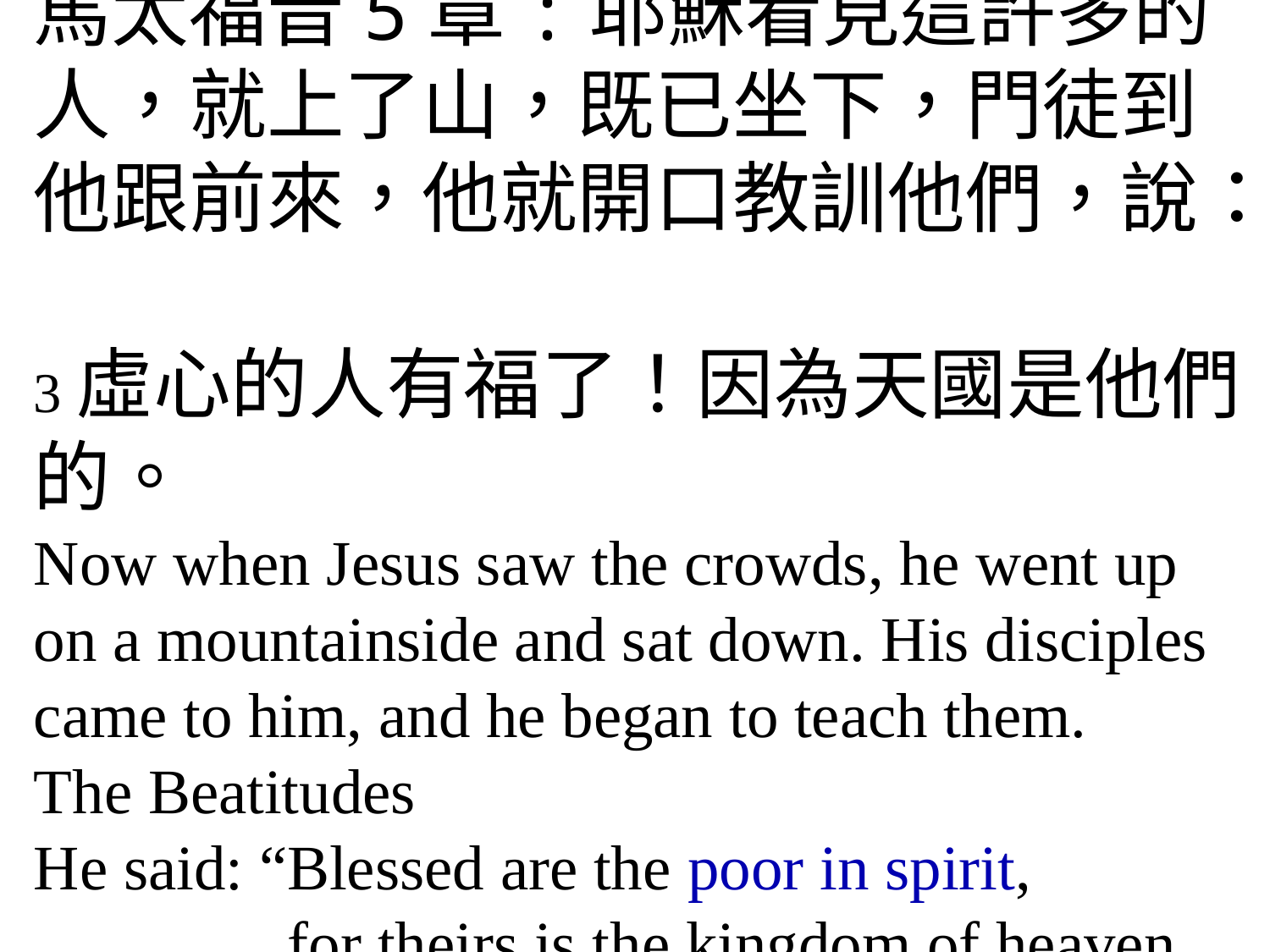

# 馬太福音5章:耶穌看見這許多的人，就上了山，既已坐下，門徒到他跟前來，他就開口教訓他們，說： 3虛心的人有福了！因為天國是他們的。 Now when Jesus saw the crowds, he went up on a mountainside and sat down. His disciples came to him, and he began to teach them. The Beatitudes He said: “Blessed are the poor in spirit, for theirs is the kingdom of heaven.